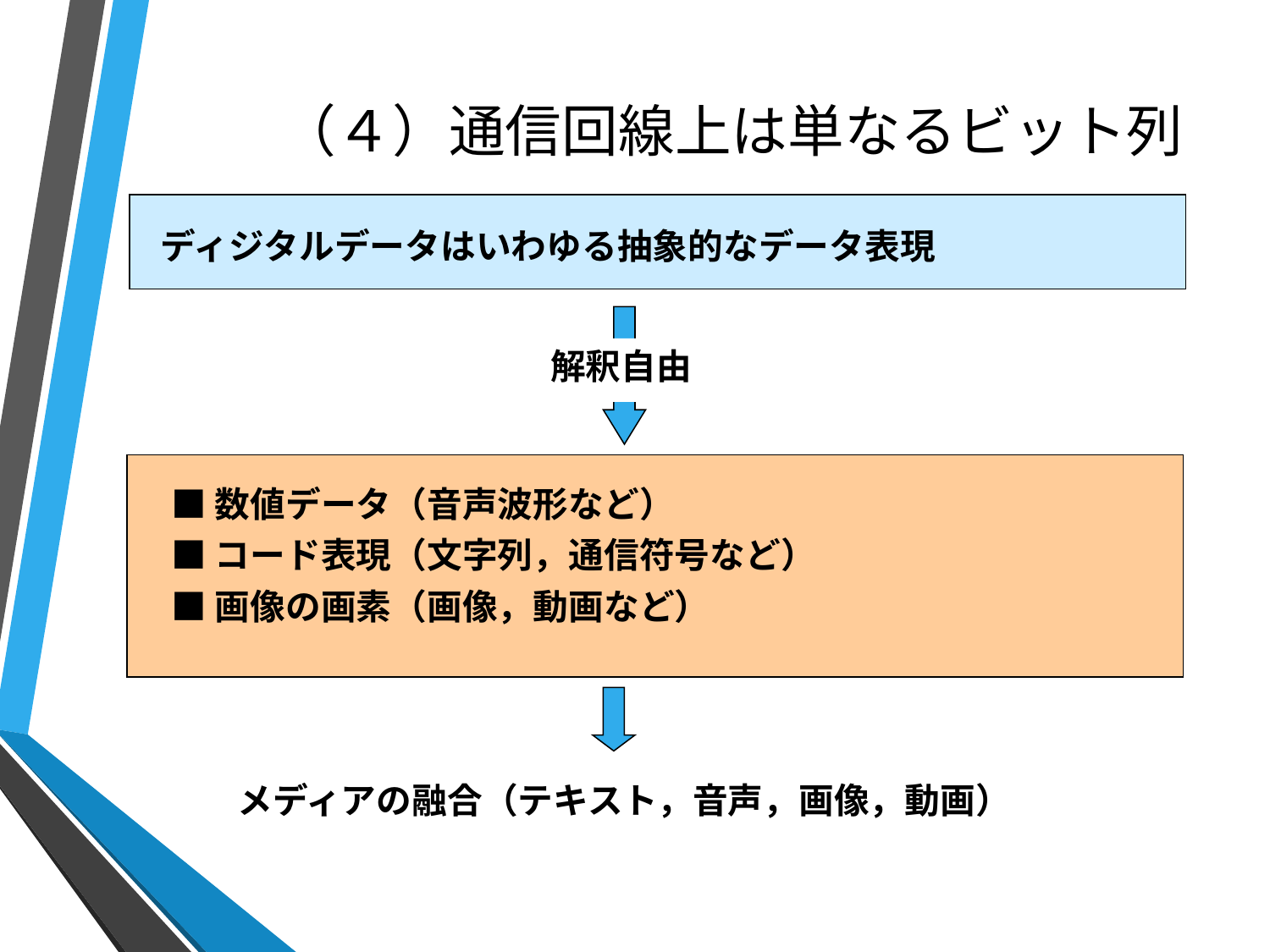

# （４）通信回線上は単なるビット列

ディジタルデータはいわゆる抽象的なデータ表現

解釈自由

■数値データ（音声波形など）
■コード表現（文字列，通信符号など）
■画像の画素（画像，動画など）

メディアの融合（テキスト，音声，画像，動画）